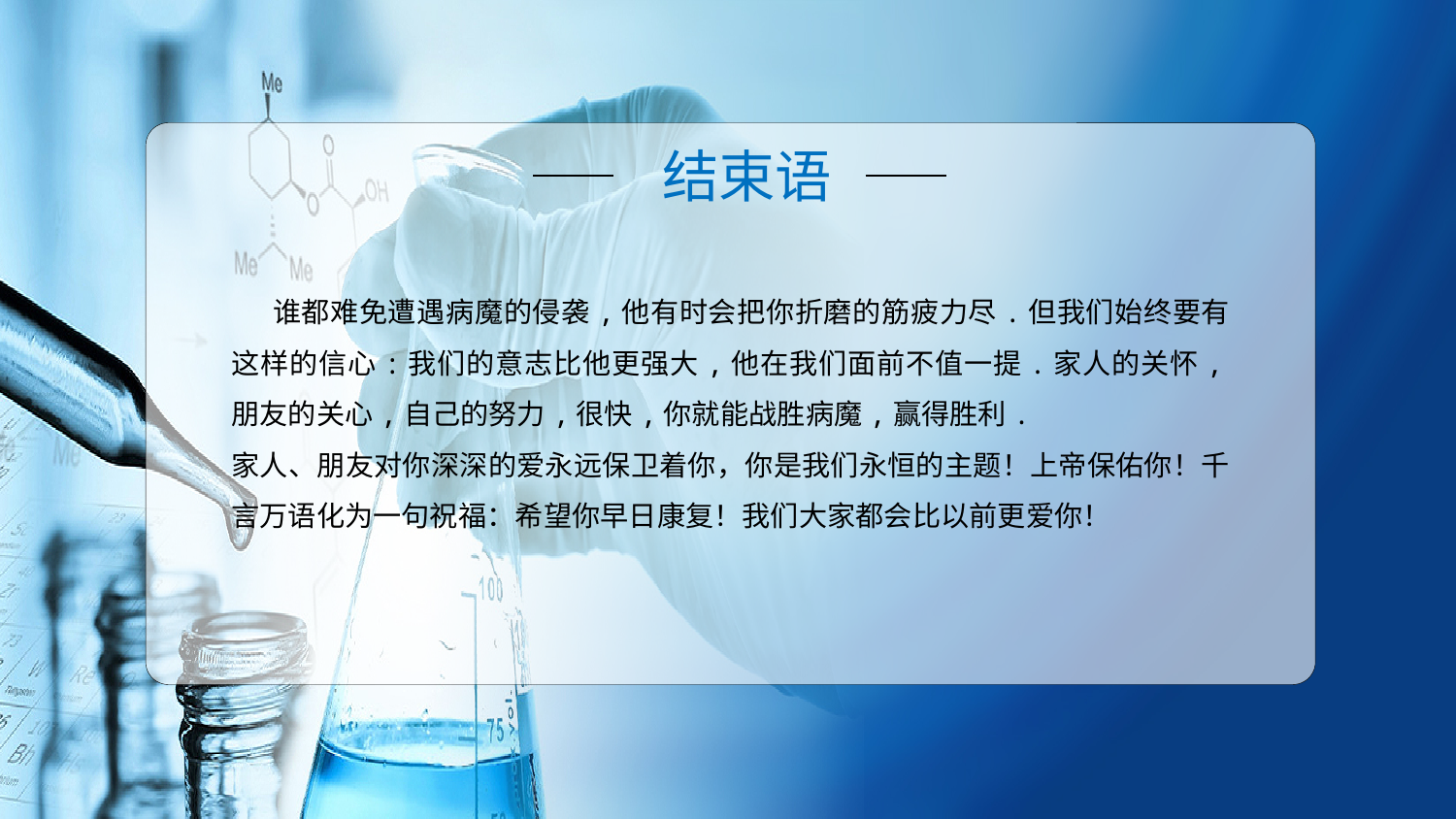

结束语
      谁都难免遭遇病魔的侵袭,他有时会把你折磨的筋疲力尽.但我们始终要有这样的信心:我们的意志比他更强大,他在我们面前不值一提.家人的关怀,朋友的关心,自己的努力,很快,你就能战胜病魔,赢得胜利.
家人、朋友对你深深的爱永远保卫着你，你是我们永恒的主题！上帝保佑你！千言万语化为一句祝福：希望你早日康复！我们大家都会比以前更爱你！